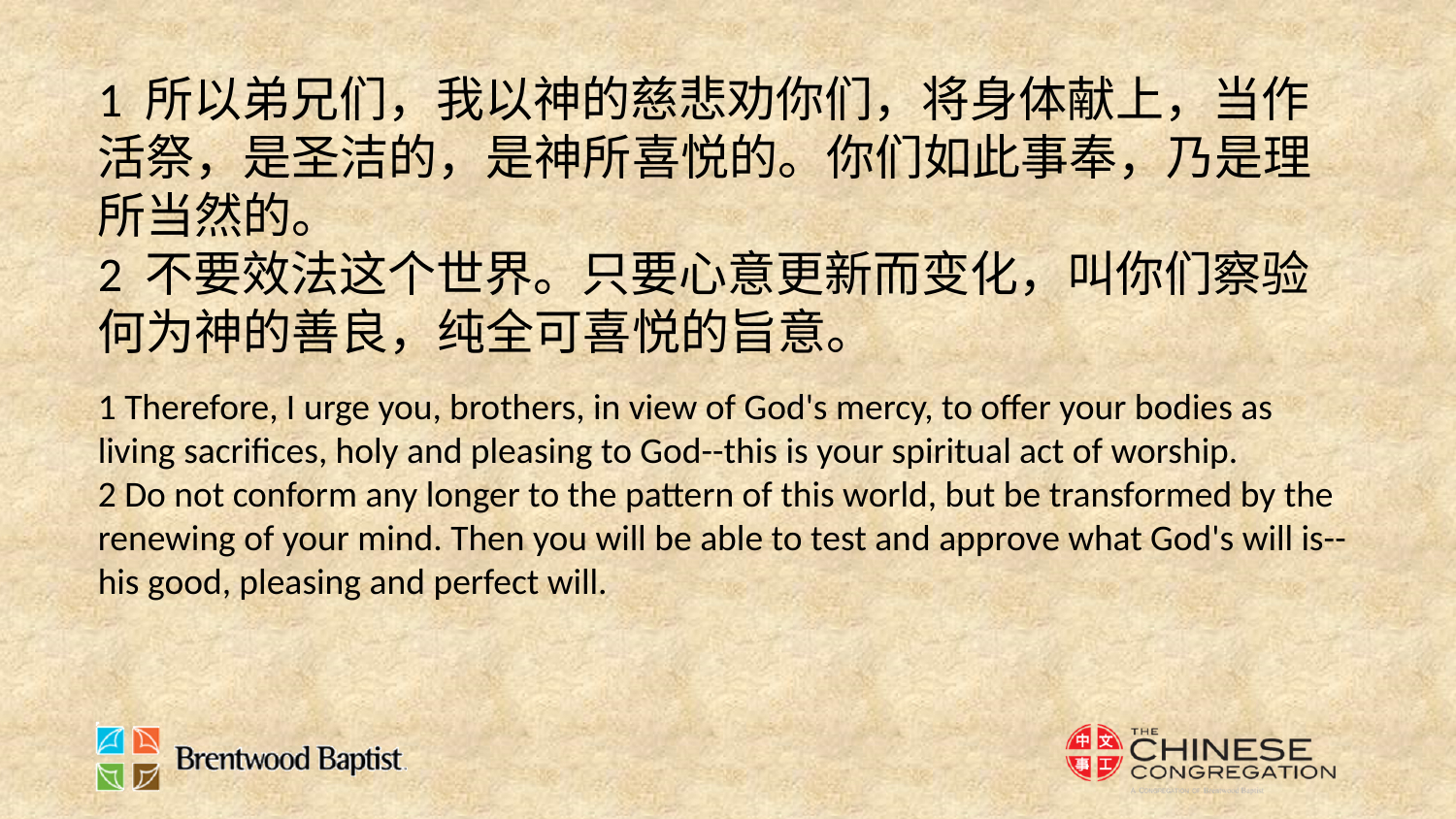

1 所以弟兄们，我以神的慈悲劝你们，将身体献上，当作活祭，是圣洁的，是神所喜悦的。你们如此事奉，乃是理所当然的。
2 不要效法这个世界。只要心意更新而变化，叫你们察验何为神的善良，纯全可喜悦的旨意。

1 Therefore, I urge you, brothers, in view of God's mercy, to offer your bodies as living sacrifices, holy and pleasing to God--this is your spiritual act of worship.
2 Do not conform any longer to the pattern of this world, but be transformed by the renewing of your mind. Then you will be able to test and approve what God's will is--his good, pleasing and perfect will.